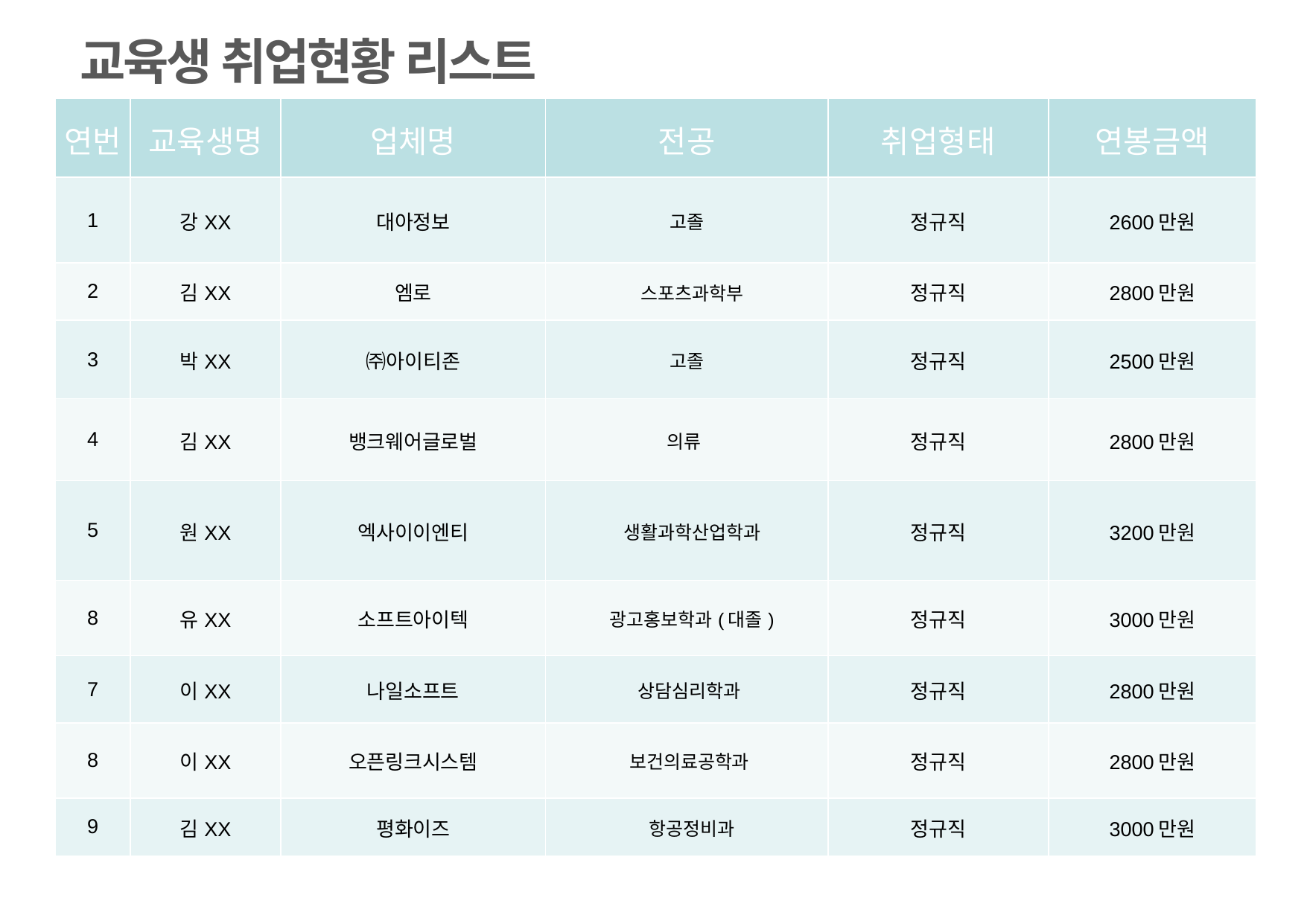

# 교육생 취업현황 리스트
| 연번 | 교육생명 | 업체명 | 전공 | 취업형태 | 연봉금액 |
| --- | --- | --- | --- | --- | --- |
| 1 | 강XX | 대아정보 | 고졸 | 정규직 | 2600만원 |
| 2 | 김XX | 엠로 | 스포츠과학부 | 정규직 | 2800만원 |
| 3 | 박XX | ㈜아이티존 | 고졸 | 정규직 | 2500만원 |
| 4 | 김XX | 뱅크웨어글로벌 | 의류 | 정규직 | 2800만원 |
| 5 | 원XX | 엑사이이엔티 | 생활과학산업학과 | 정규직 | 3200만원 |
| 8 | 유XX | 소프트아이텍 | 광고홍보학과(대졸) | 정규직 | 3000만원 |
| 7 | 이XX | 나일소프트 | 상담심리학과 | 정규직 | 2800만원 |
| 8 | 이XX | 오픈링크시스템 | 보건의료공학과 | 정규직 | 2800만원 |
| 9 | 김XX | 평화이즈 | 항공정비과 | 정규직 | 3000만원 |